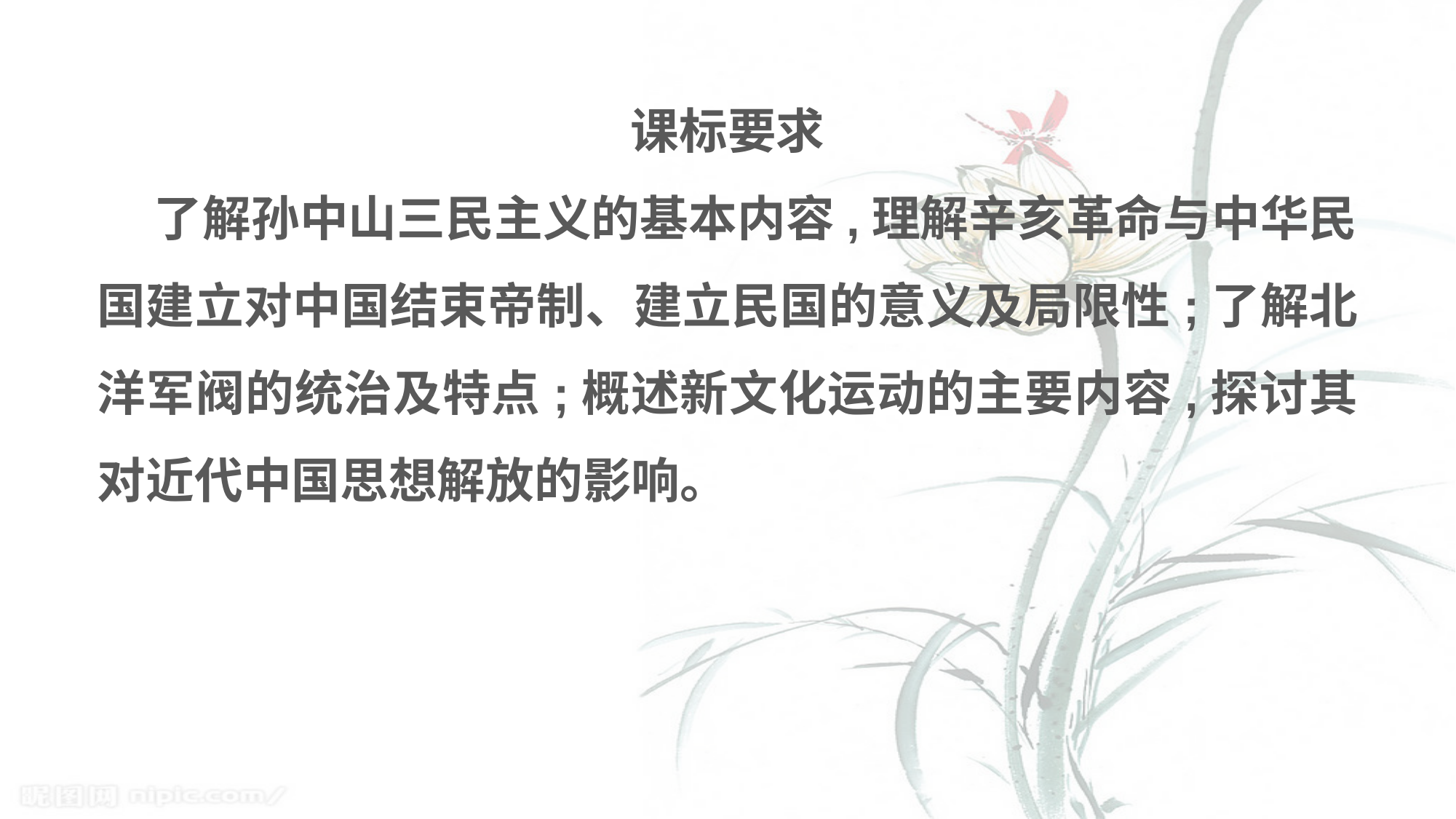

课标要求
    了解孙中山三民主义的基本内容,理解辛亥革命与中华民国建立对中国结束帝制、建立民国的意义及局限性;了解北洋军阀的统治及特点;概述新文化运动的主要内容,探讨其对近代中国思想解放的影响。